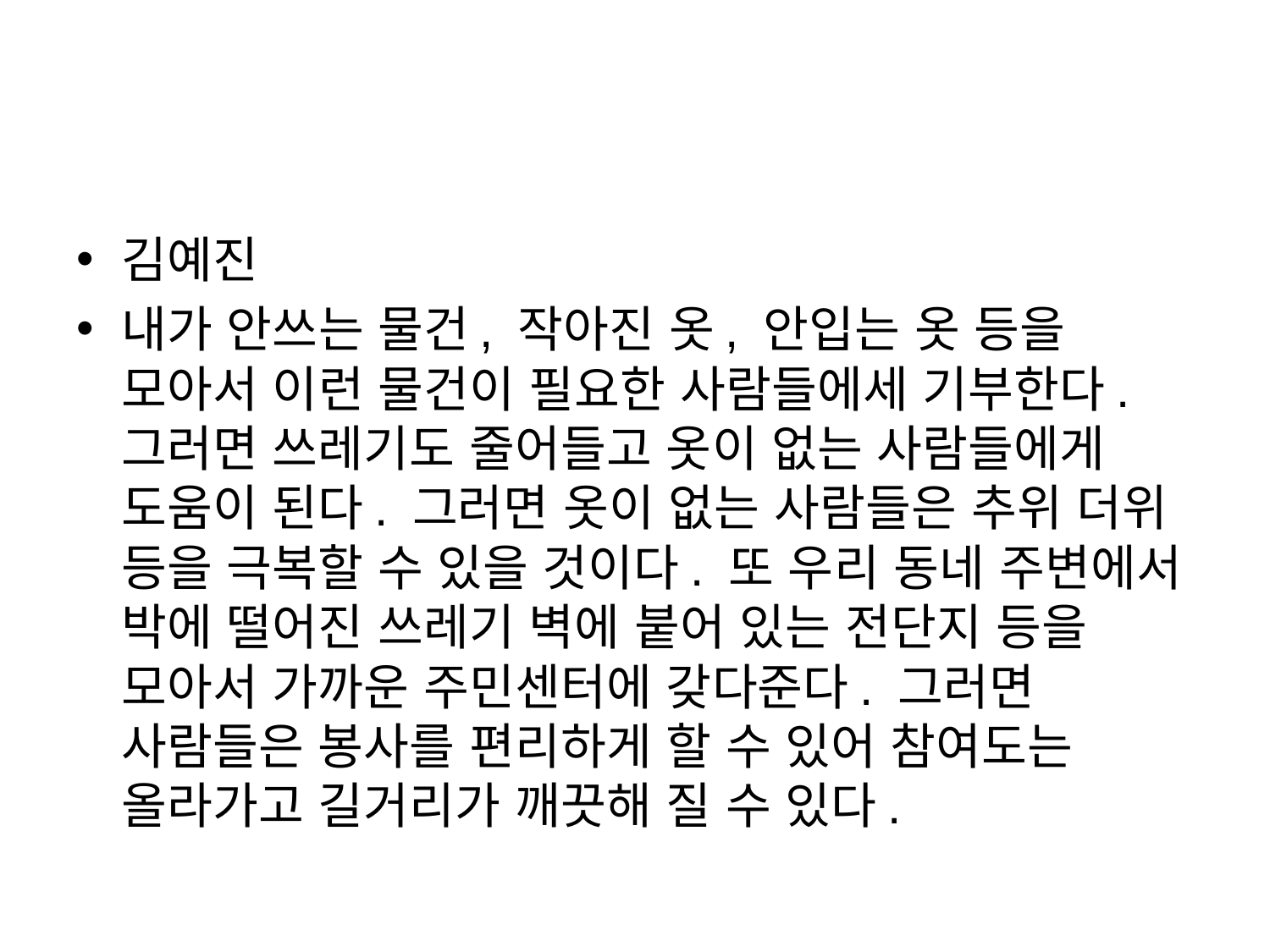

#
김예진
내가 안쓰는 물건, 작아진 옷, 안입는 옷 등을 모아서 이런 물건이 필요한 사람들에세 기부한다. 그러면 쓰레기도 줄어들고 옷이 없는 사람들에게 도움이 된다. 그러면 옷이 없는 사람들은 추위 더위 등을 극복할 수 있을 것이다. 또 우리 동네 주변에서 박에 떨어진 쓰레기 벽에 붙어 있는 전단지 등을 모아서 가까운 주민센터에 갖다준다. 그러면 사람들은 봉사를 편리하게 할 수 있어 참여도는 올라가고 길거리가 깨끗해 질 수 있다.